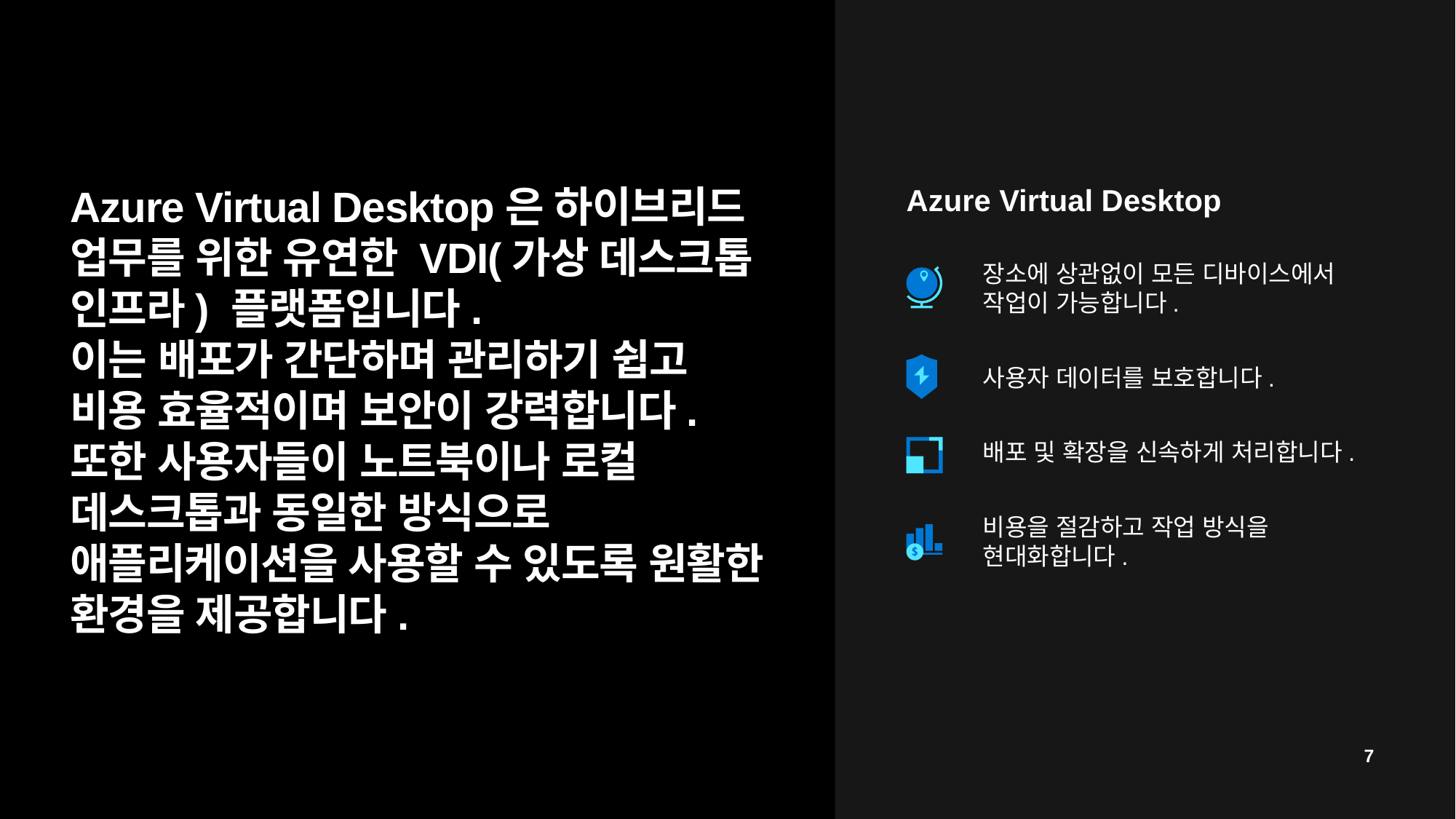

# Azure Virtual Desktop은 하이브리드 업무를 위한 유연한 VDI(가상 데스크톱 인프라) 플랫폼입니다. 이는 배포가 간단하며 관리하기 쉽고 비용 효율적이며 보안이 강력합니다. 또한 사용자들이 노트북이나 로컬 데스크톱과 동일한 방식으로 애플리케이션을 사용할 수 있도록 원활한 환경을 제공합니다.
Azure Virtual Desktop
장소에 상관없이 모든 디바이스에서 작업이 가능합니다.
사용자 데이터를 보호합니다.
배포 및 확장을 신속하게 처리합니다.
비용을 절감하고 작업 방식을 현대화합니다.

7